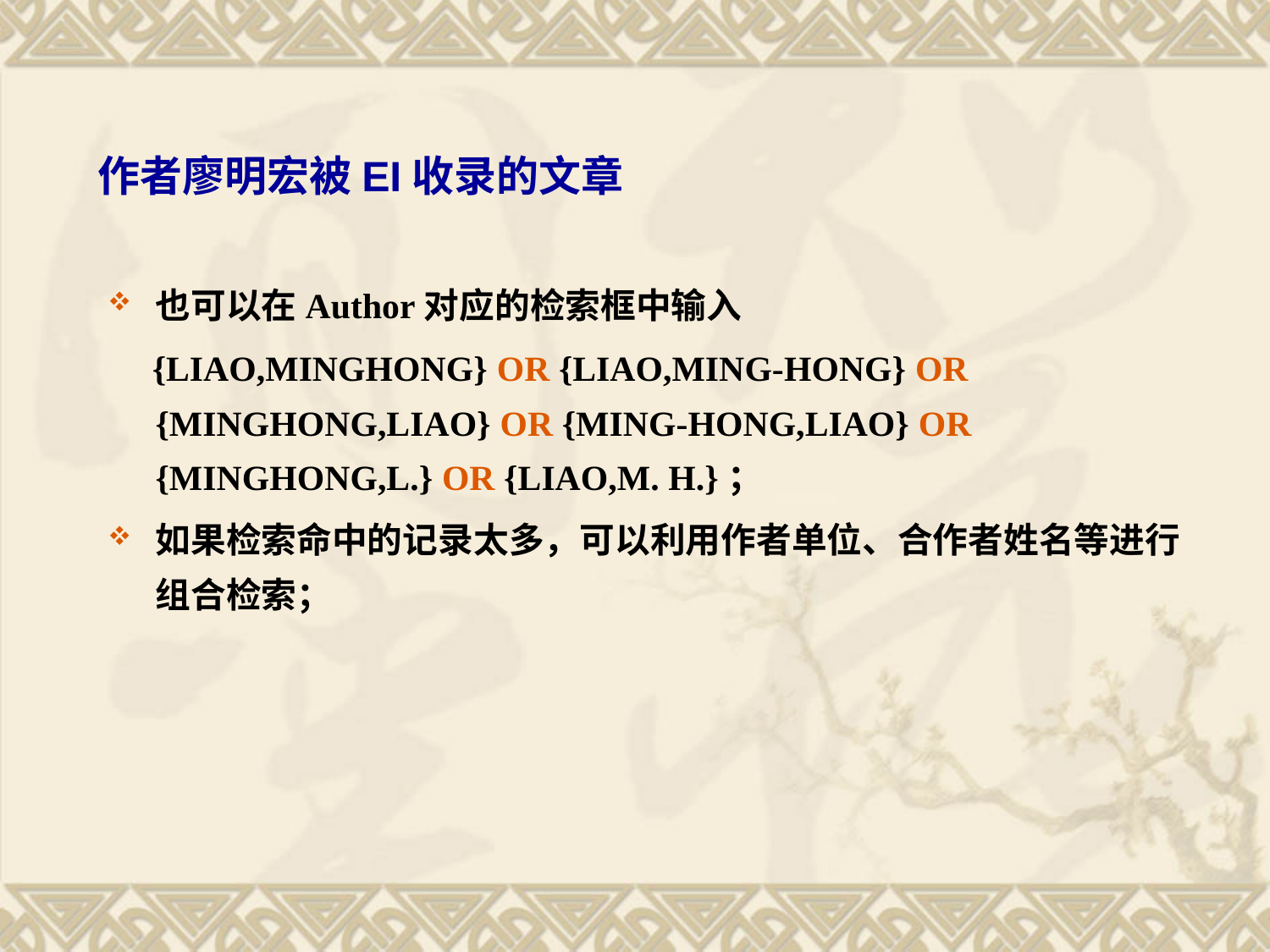

# 作者廖明宏被EI收录的文章
也可以在Author对应的检索框中输入
     {LIAO,MINGHONG} OR {LIAO,MING-HONG} OR {MINGHONG,LIAO} OR {MING-HONG,LIAO} OR {MINGHONG,L.} OR {LIAO,M. H.}；
如果检索命中的记录太多，可以利用作者单位、合作者姓名等进行组合检索；